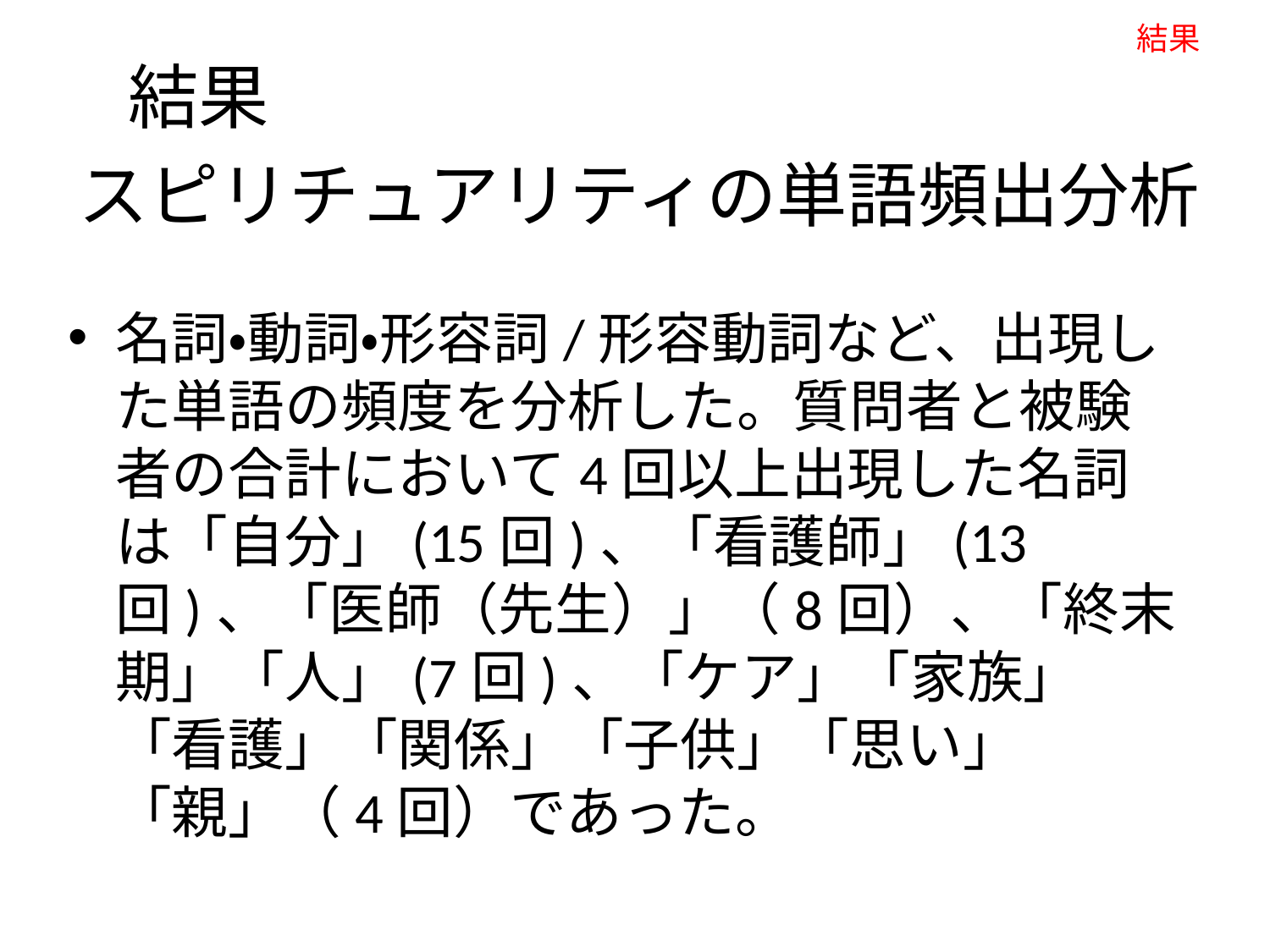

結果
結果
スピリチュアリティの単語頻出分析
名詞・動詞・形容詞/形容動詞など、出現した単語の頻度を分析した。質問者と被験者の合計において4回以上出現した名詞は「自分」(15回)、「看護師」(13回)、「医師（先生）」（8回）、「終末期」「人」(7回)、「ケア」「家族」「看護」「関係」「子供」「思い」「親」（4回）であった。